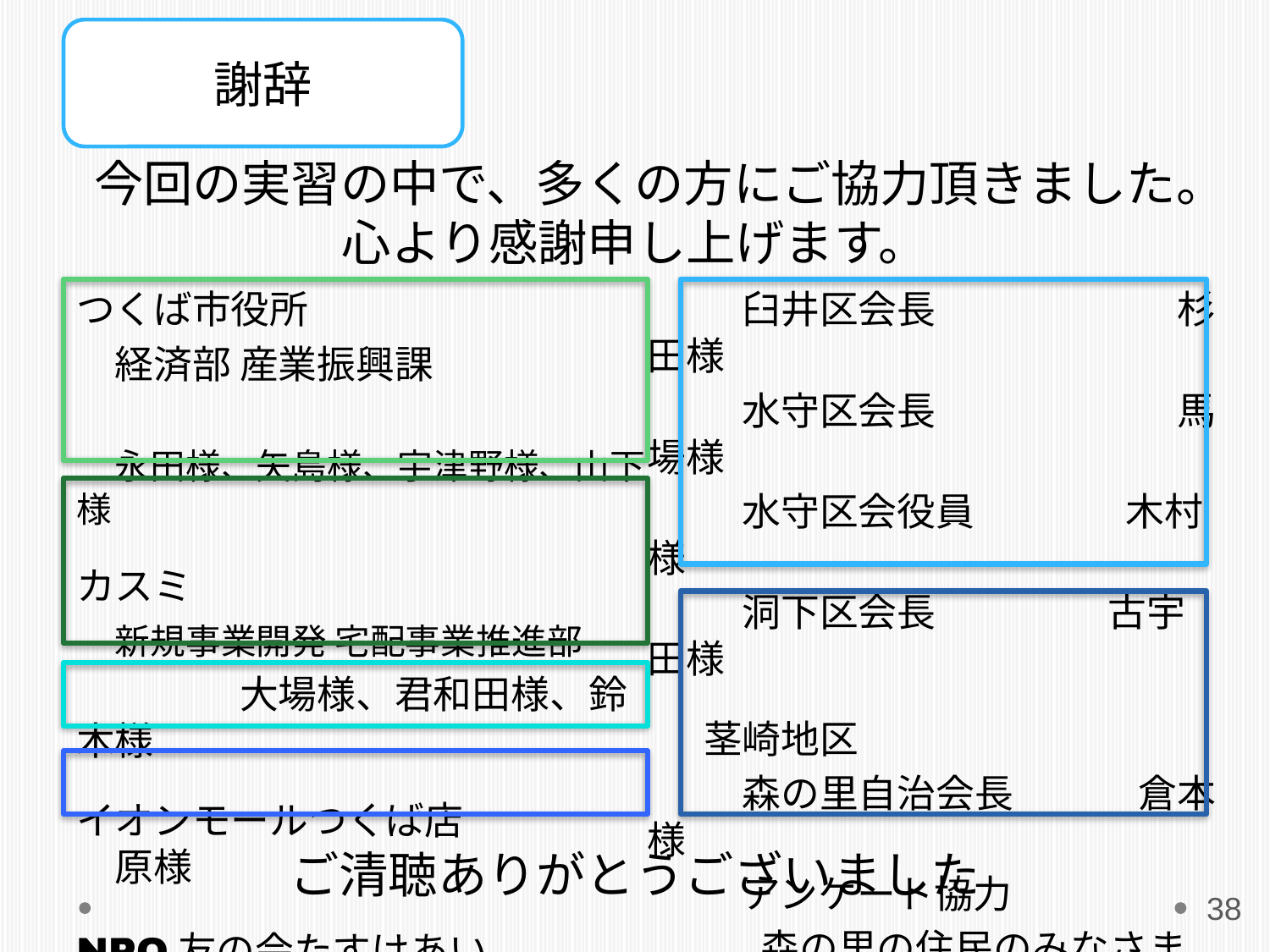

#
謝辞
今回の実習の中で、多くの方にご協力頂きました。
心より感謝申し上げます。
つくば市役所
　経済部 産業振興課
　永田様、矢島様、宇津野様、山下様

カスミ
　新規事業開発 宅配事業推進部
　　　　 大場様、君和田様、鈴木様

イオンモールつくば店　　　　　原様

NPO友の会たすけあい　　　　鷺様
　  筑波地区
　　  臼井区会長　　　　　　 杉田様
　　  水守区会長　　　　 　　馬場様
　　  水守区会役員 　　   　木村様
　　  洞下区会長　　　　  古宇田様

　  茎崎地区
　　  森の里自治会長 　　　倉本様
　　  アンケート協力
            森の里の住民のみなさま

ご清聴ありがとうございました
38